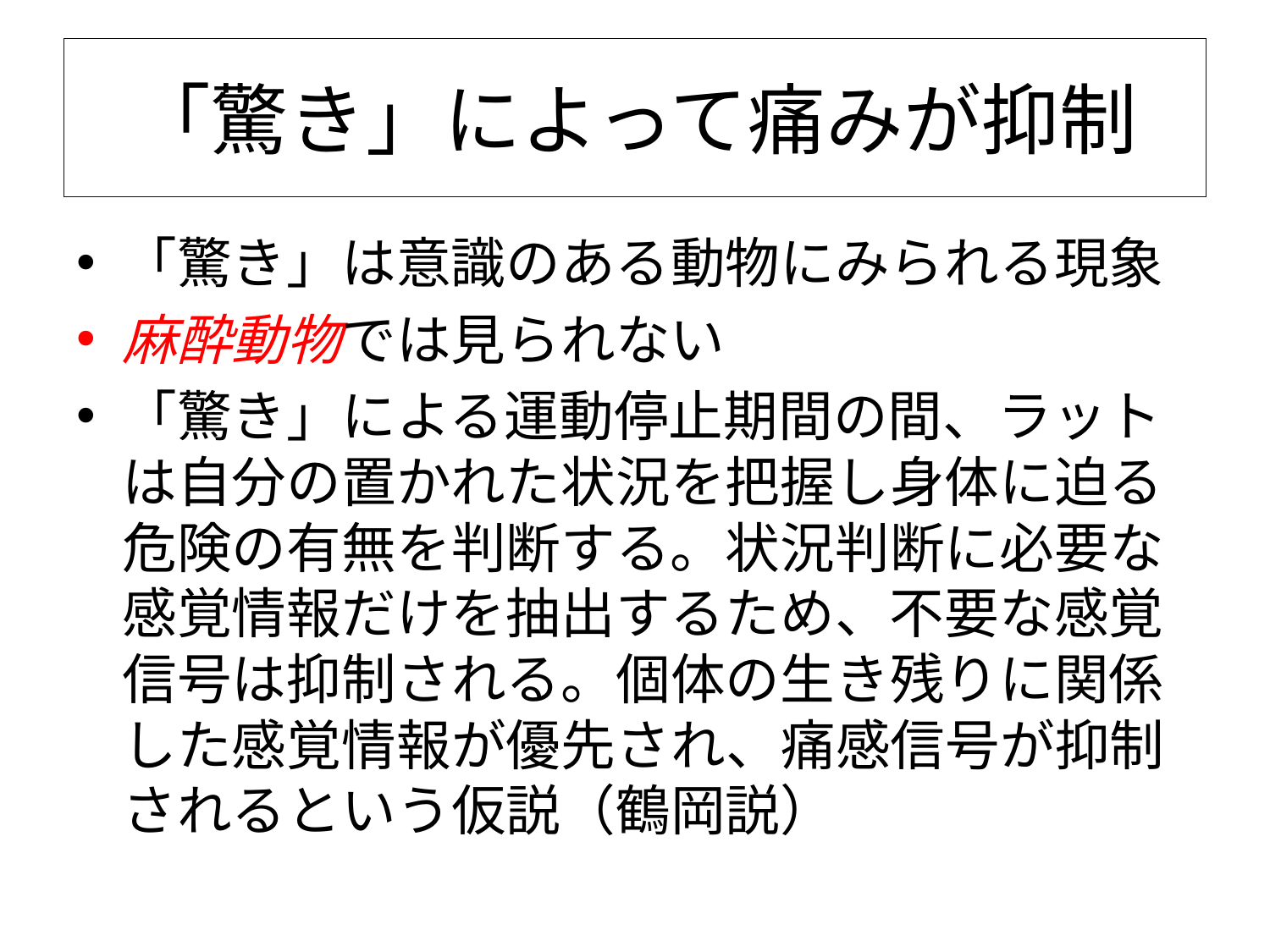

# 「驚き」によって痛みが抑制
「驚き」は意識のある動物にみられる現象
麻酔動物では見られない
「驚き」による運動停止期間の間、ラットは自分の置かれた状況を把握し身体に迫る危険の有無を判断する。状況判断に必要な感覚情報だけを抽出するため、不要な感覚信号は抑制される。個体の生き残りに関係した感覚情報が優先され、痛感信号が抑制されるという仮説（鶴岡説）